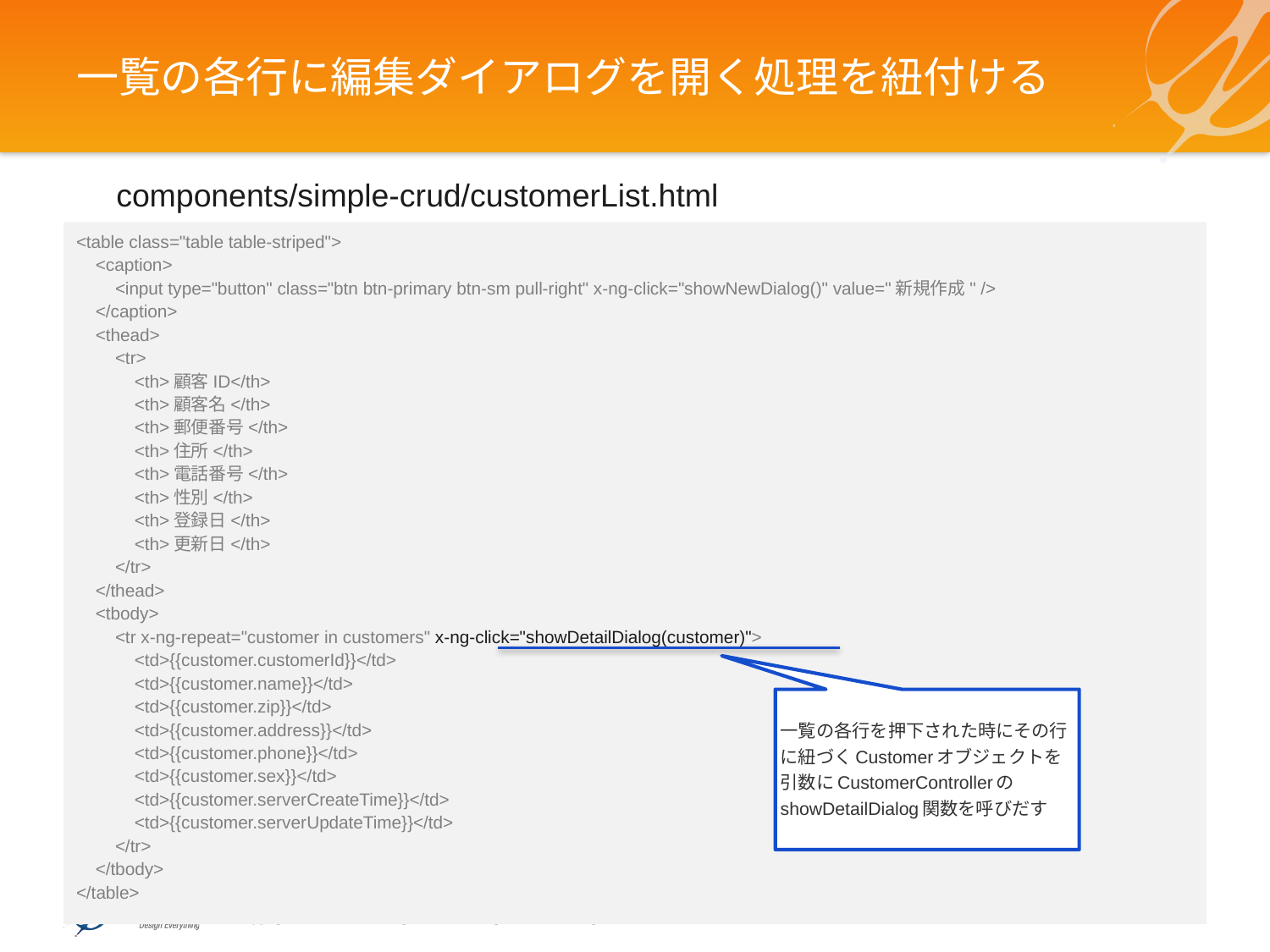

# 一覧の各行に編集ダイアログを開く処理を紐付ける
components/simple-crud/customerList.html
<table class="table table-striped">
    <caption>
        <input type="button" class="btn btn-primary btn-sm pull-right" x-ng-click="showNewDialog()" value="新規作成" />
    </caption>
    <thead>
        <tr>
            <th>顧客ID</th>
            <th>顧客名</th>
            <th>郵便番号</th>
            <th>住所</th>
            <th>電話番号</th>
            <th>性別</th>
            <th>登録日</th>
            <th>更新日</th>
        </tr>
    </thead>
    <tbody>
        <tr x-ng-repeat="customer in customers" x-ng-click="showDetailDialog(customer)">
            <td>{{customer.customerId}}</td>
            <td>{{customer.name}}</td>
            <td>{{customer.zip}}</td>
            <td>{{customer.address}}</td>
            <td>{{customer.phone}}</td>
            <td>{{customer.sex}}</td>
            <td>{{customer.serverCreateTime}}</td>
            <td>{{customer.serverUpdateTime}}</td>
        </tr>
    </tbody>
</table>
一覧の各行を押下された時にその行に紐づくCustomerオブジェクトを引数にCustomerControllerのshowDetailDialog関数を呼びだす